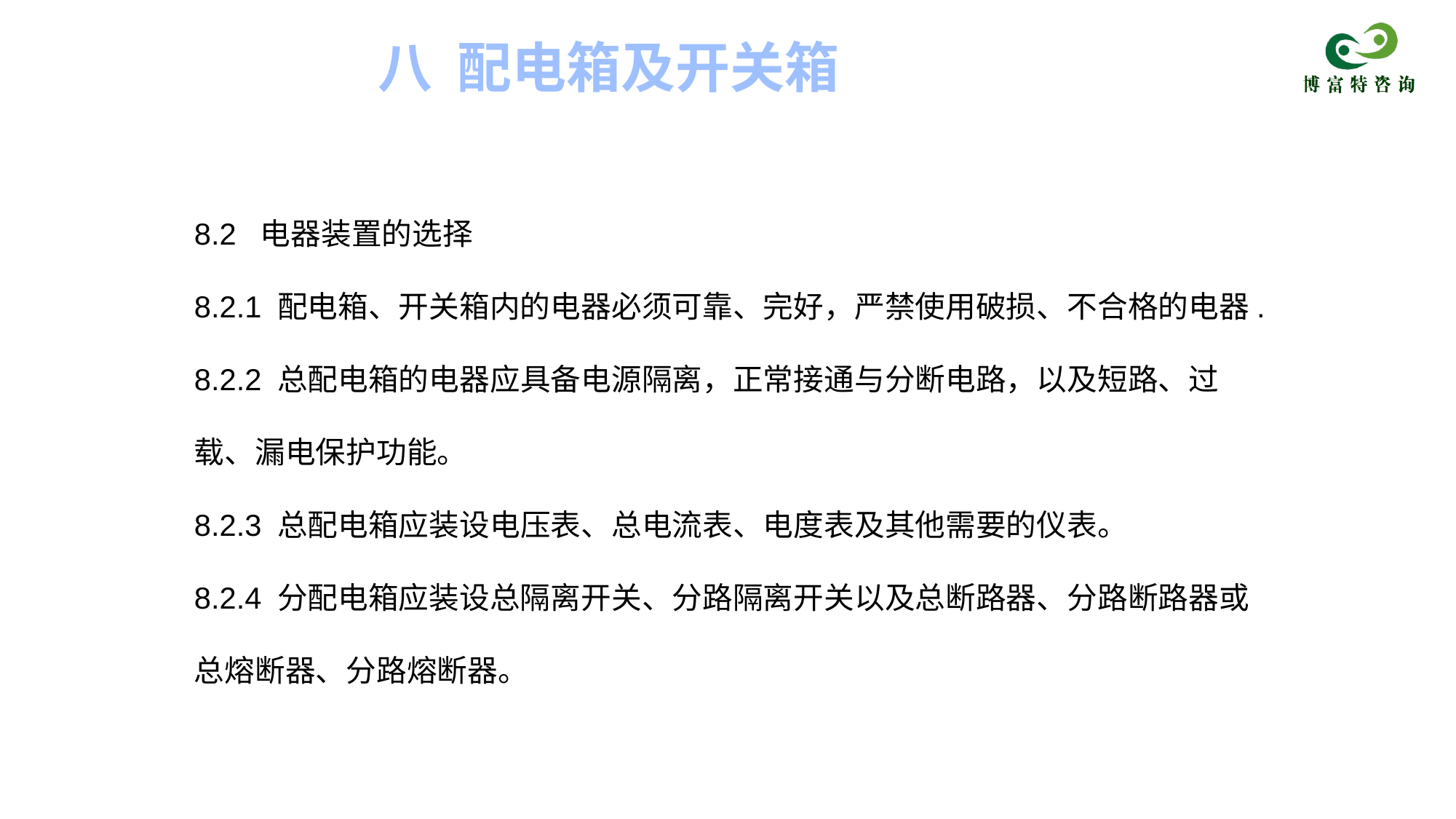

八  配电箱及开关箱
8.2  电器装置的选择
8.2.1 配电箱、开关箱内的电器必须可靠、完好，严禁使用破损、不合格的电器.
8.2.2 总配电箱的电器应具备电源隔离，正常接通与分断电路，以及短路、过载、漏电保护功能。
8.2.3 总配电箱应装设电压表、总电流表、电度表及其他需要的仪表。
8.2.4 分配电箱应装设总隔离开关、分路隔离开关以及总断路器、分路断路器或总熔断器、分路熔断器。